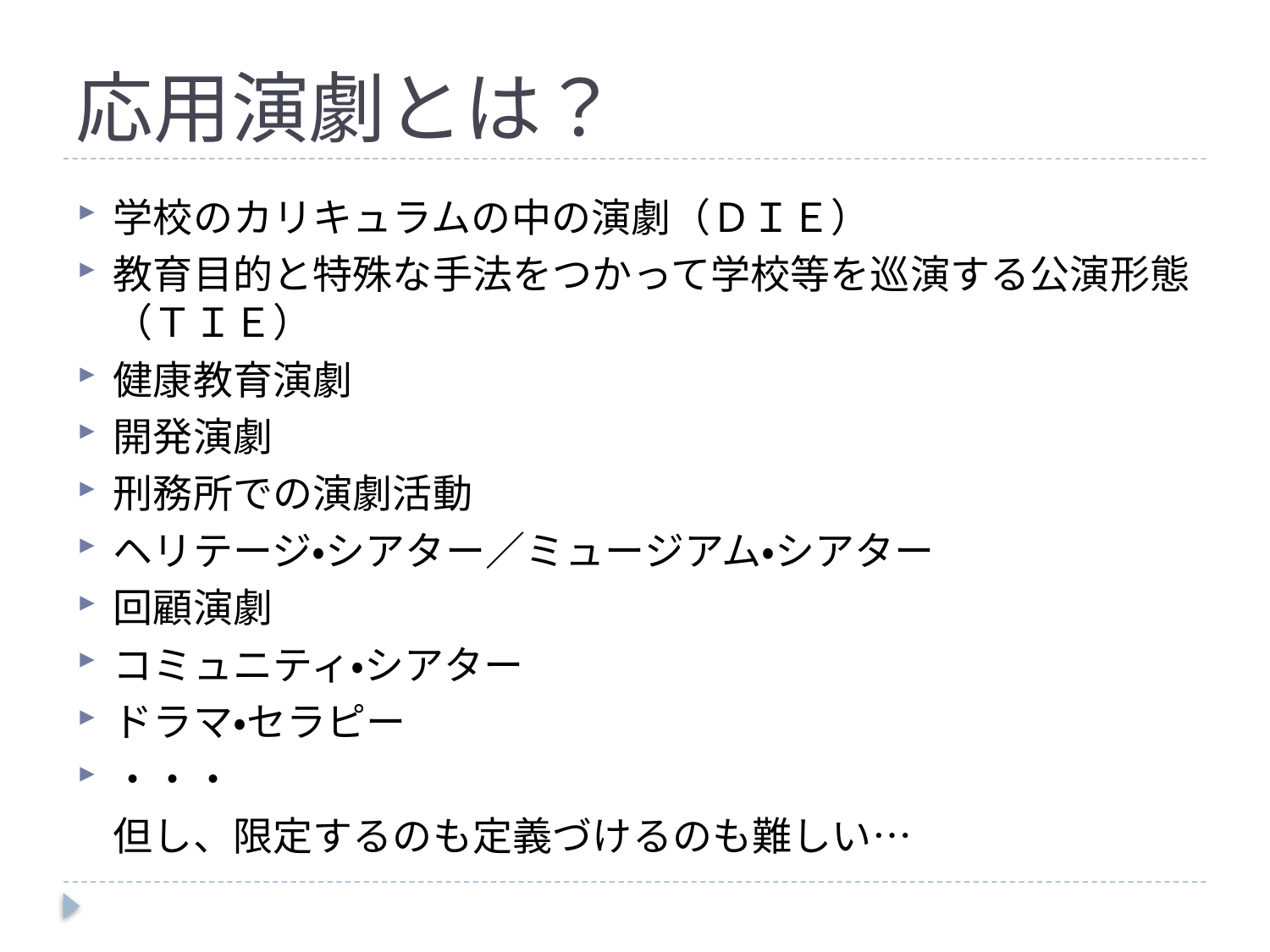

# 応用演劇とは？
学校のカリキュラムの中の演劇（ＤＩＥ）
教育目的と特殊な手法をつかって学校等を巡演する公演形態（ＴＩＥ）
健康教育演劇
開発演劇
刑務所での演劇活動
ヘリテージ・シアター／ミュージアム・シアター
回顧演劇
コミュニティ・シアター
ドラマ・セラピー
・・・
	但し、限定するのも定義づけるのも難しい…